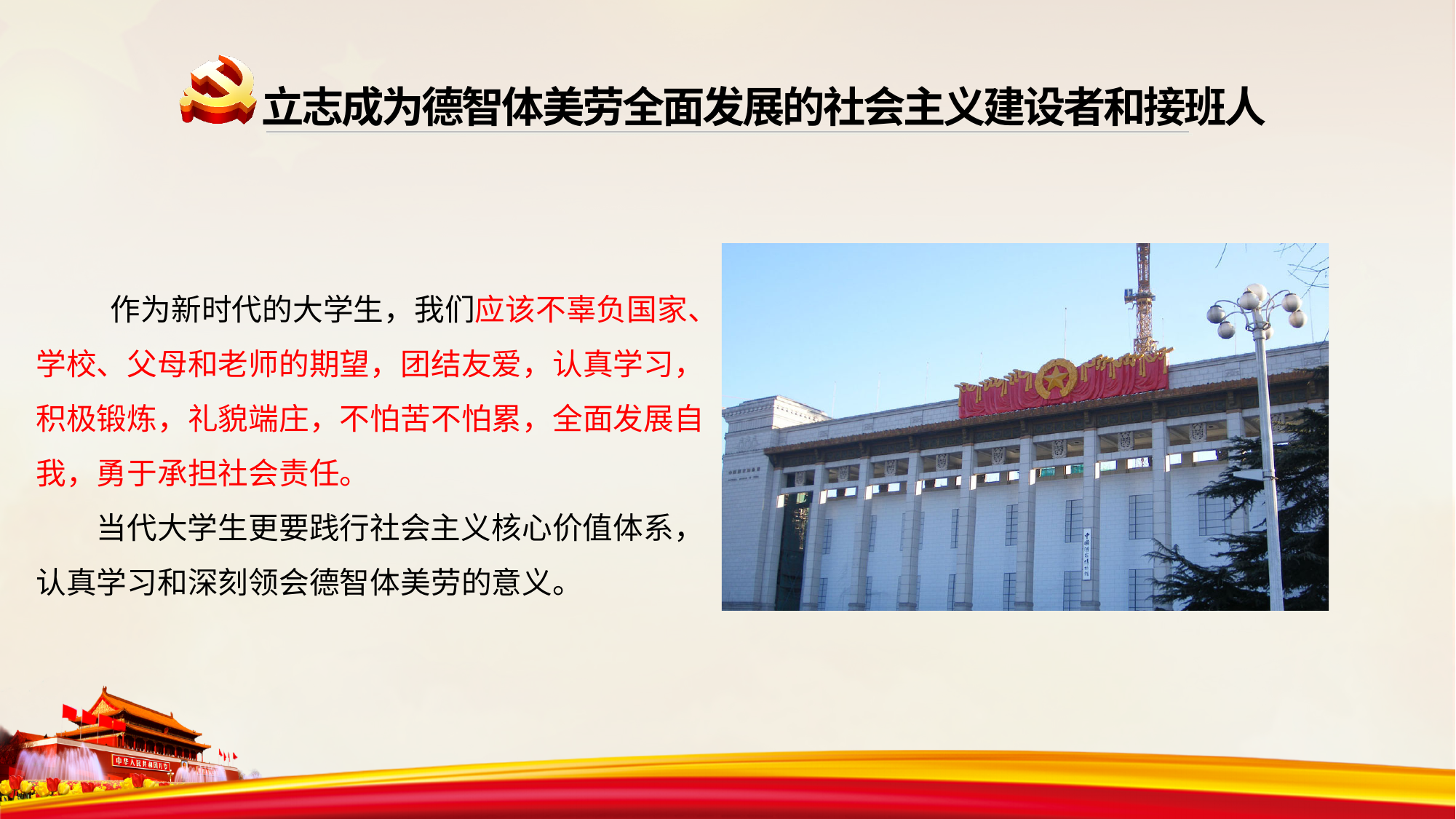

立志成为德智体美劳全面发展的社会主义建设者和接班人

 作为新时代的大学生，我们应该不辜负国家、学校、父母和老师的期望，团结友爱，认真学习，积极锻炼，礼貌端庄，不怕苦不怕累，全面发展自我，勇于承担社会责任。
当代大学生更要践行社会主义核心价值体系，认真学习和深刻领会德智体美劳的意义。